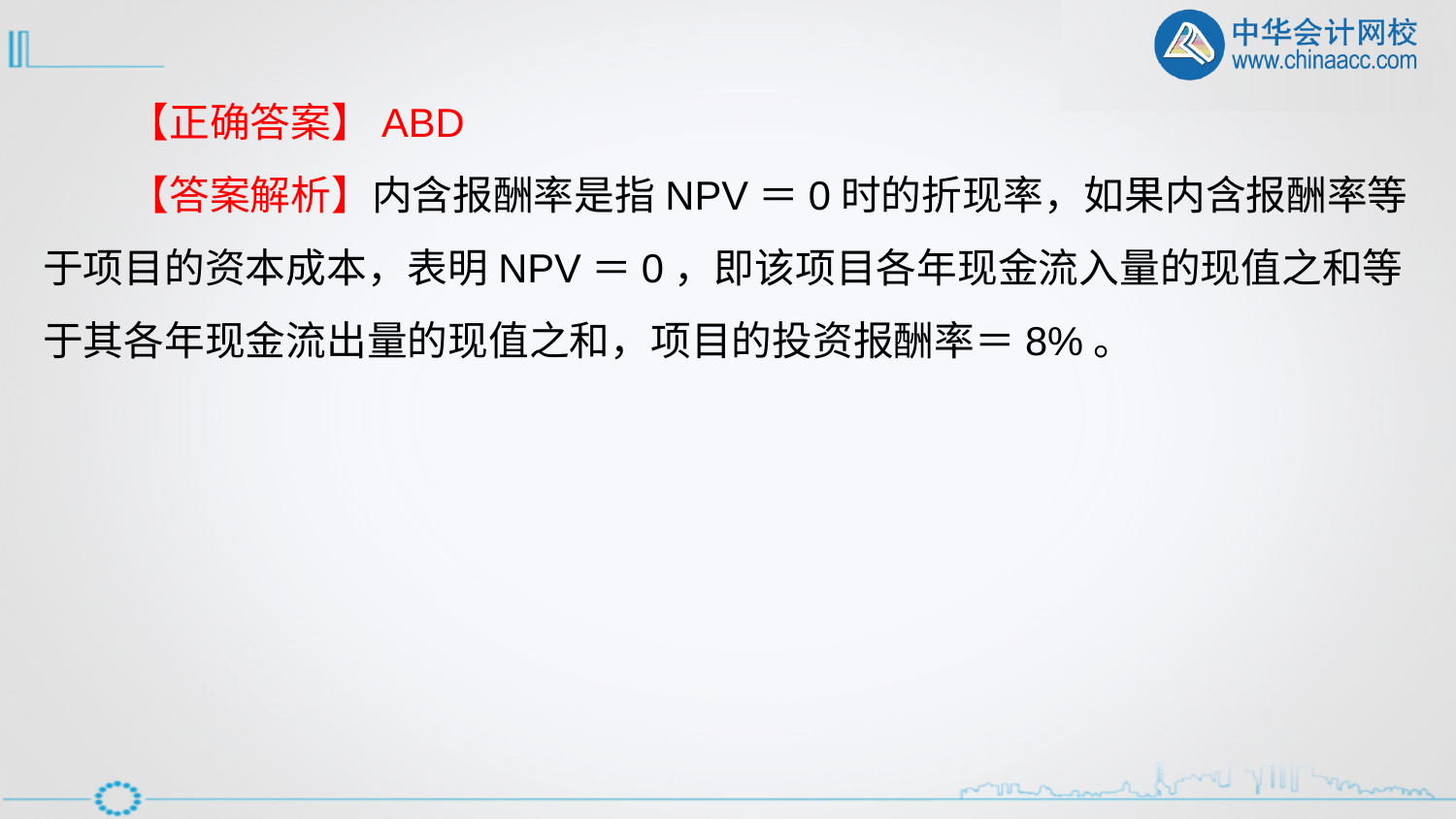

【正确答案】ABD
【答案解析】内含报酬率是指NPV＝0时的折现率，如果内含报酬率等于项目的资本成本，表明NPV＝0，即该项目各年现金流入量的现值之和等于其各年现金流出量的现值之和，项目的投资报酬率＝8%。